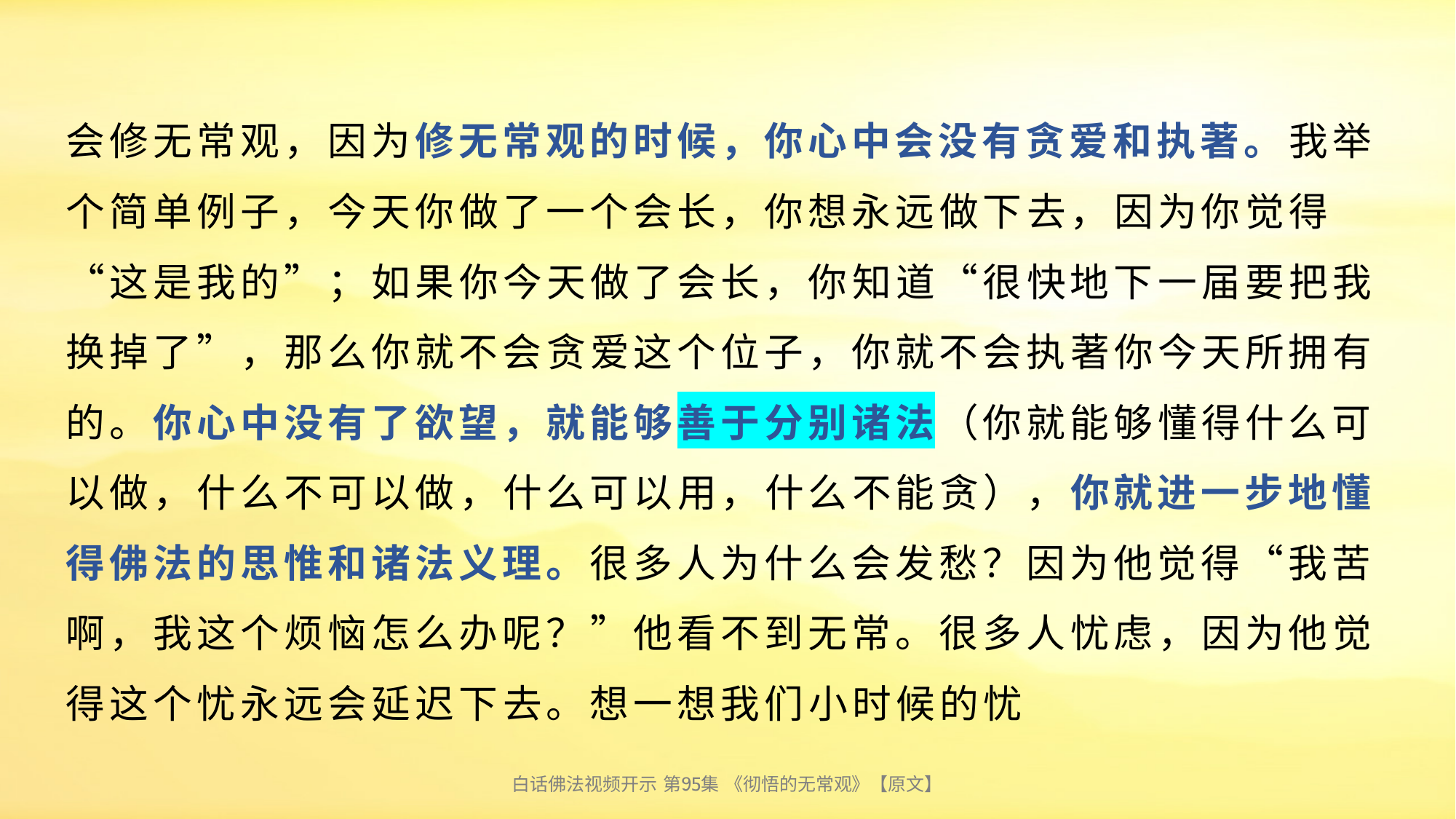

# 会修无常观，因为修无常观的时候，你心中会没有贪爱和执著。我举个简单例子，今天你做了一个会长，你想永远做下去，因为你觉得“这是我的”；如果你今天做了会长，你知道“很快地下一届要把我换掉了”，那么你就不会贪爱这个位子，你就不会执著你今天所拥有的。你心中没有了欲望，就能够善于分别诸法（你就能够懂得什么可以做，什么不可以做，什么可以用，什么不能贪），你就进一步地懂得佛法的思惟和诸法义理。很多人为什么会发愁？因为他觉得“我苦啊，我这个烦恼怎么办呢？”他看不到无常。很多人忧虑，因为他觉得这个忧永远会延迟下去。想一想我们小时候的忧
白话佛法视频开示 第95集 《彻悟的无常观》【原文】